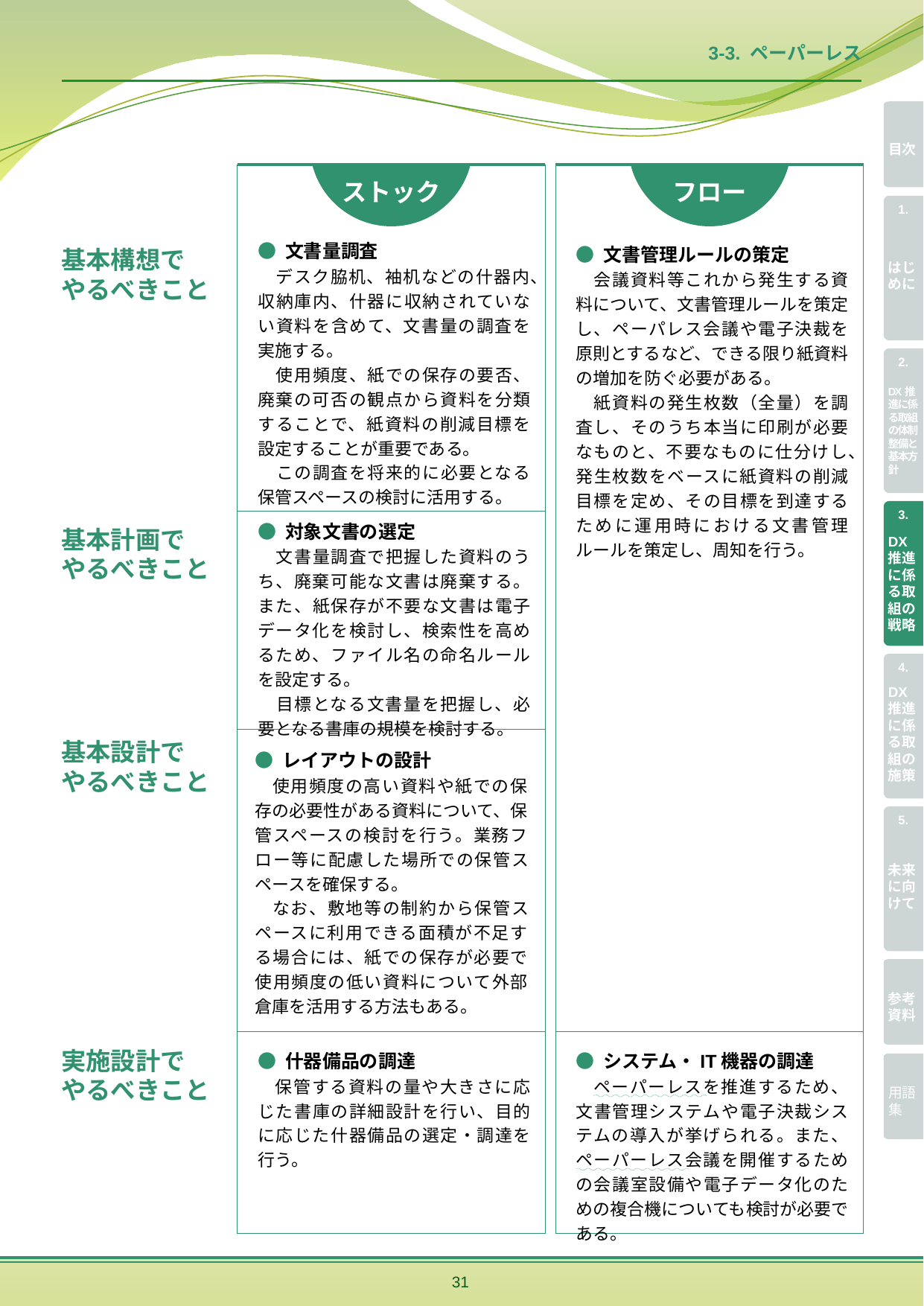

3-3. ペーパーレス

ストック
フロー
● 文書量調査
　デスク脇机、袖机などの什器内、収納庫内、什器に収納されていない資料を含めて、文書量の調査を実施する。
　使用頻度、紙での保存の要否、廃棄の可否の観点から資料を分類することで、紙資料の削減目標を設定することが重要である。
　この調査を将来的に必要となる保管スペースの検討に活用する。
● 文書管理ルールの策定
　会議資料等これから発生する資料について、文書管理ルールを策定し、ペーパレス会議や電子決裁を原則とするなど、できる限り紙資料の増加を防ぐ必要がある。
　紙資料の発生枚数（全量）を調査し、そのうち本当に印刷が必要なものと、不要なものに仕分けし、発生枚数をベースに紙資料の削減目標を定め、その目標を到達するために運用時における文書管理ルールを策定し、周知を行う。
基本構想で
やるべきこと

● 対象文書の選定
　文書量調査で把握した資料のうち、廃棄可能な文書は廃棄する。また、紙保存が不要な文書は電子データ化を検討し、検索性を高めるため、ファイル名の命名ルールを設定する。
　目標となる文書量を把握し、必要となる書庫の規模を検討する。
基本計画で
やるべきこと

基本設計で
やるべきこと
● レイアウトの設計
使用頻度の高い資料や紙での保存の必要性がある資料について、保管スペースの検討を行う。業務フロー等に配慮した場所での保管スペースを確保する。
なお、敷地等の制約から保管スペースに利用できる面積が不足する場合には、紙での保存が必要で使用頻度の低い資料について外部倉庫を活用する方法もある。

実施設計で
やるべきこと
● 什器備品の調達
保管する資料の量や大きさに応じた書庫の詳細設計を行い、目的に応じた什器備品の選定・調達を行う。
● システム・IT機器の調達
ペーパーレスを推進するため、文書管理システムや電子決裁システムの導入が挙げられる。また、ペーパーレス会議を開催するための会議室設備や電子データ化のための複合機についても検討が必要である。
31